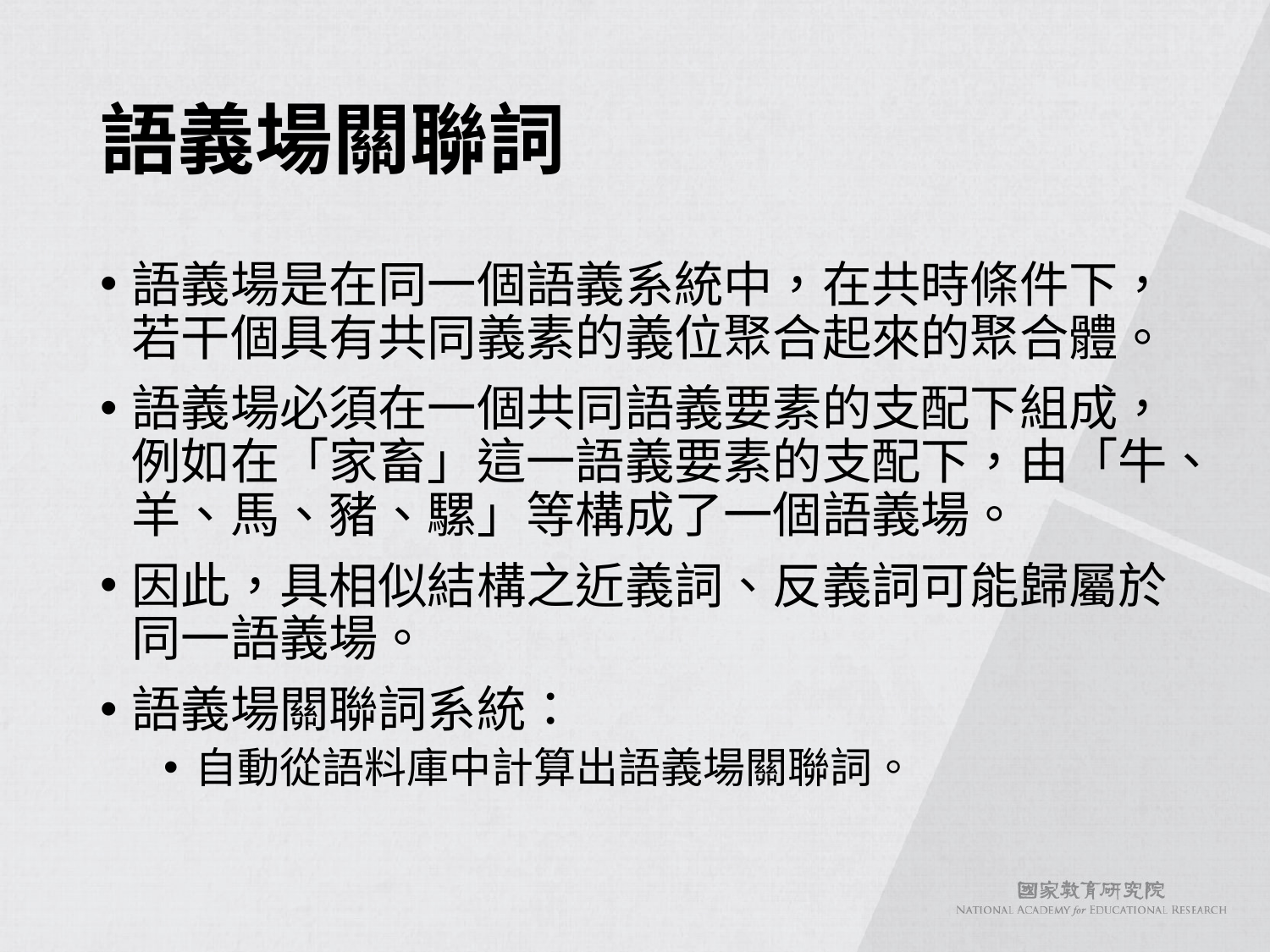

# 語義場關聯詞
語義場是在同一個語義系統中，在共時條件下，若干個具有共同義素的義位聚合起來的聚合體。
語義場必須在一個共同語義要素的支配下組成，例如在「家畜」這一語義要素的支配下，由「牛、羊、馬、豬、騾」等構成了一個語義場。
因此，具相似結構之近義詞、反義詞可能歸屬於同一語義場。
語義場關聯詞系統：
自動從語料庫中計算出語義場關聯詞。